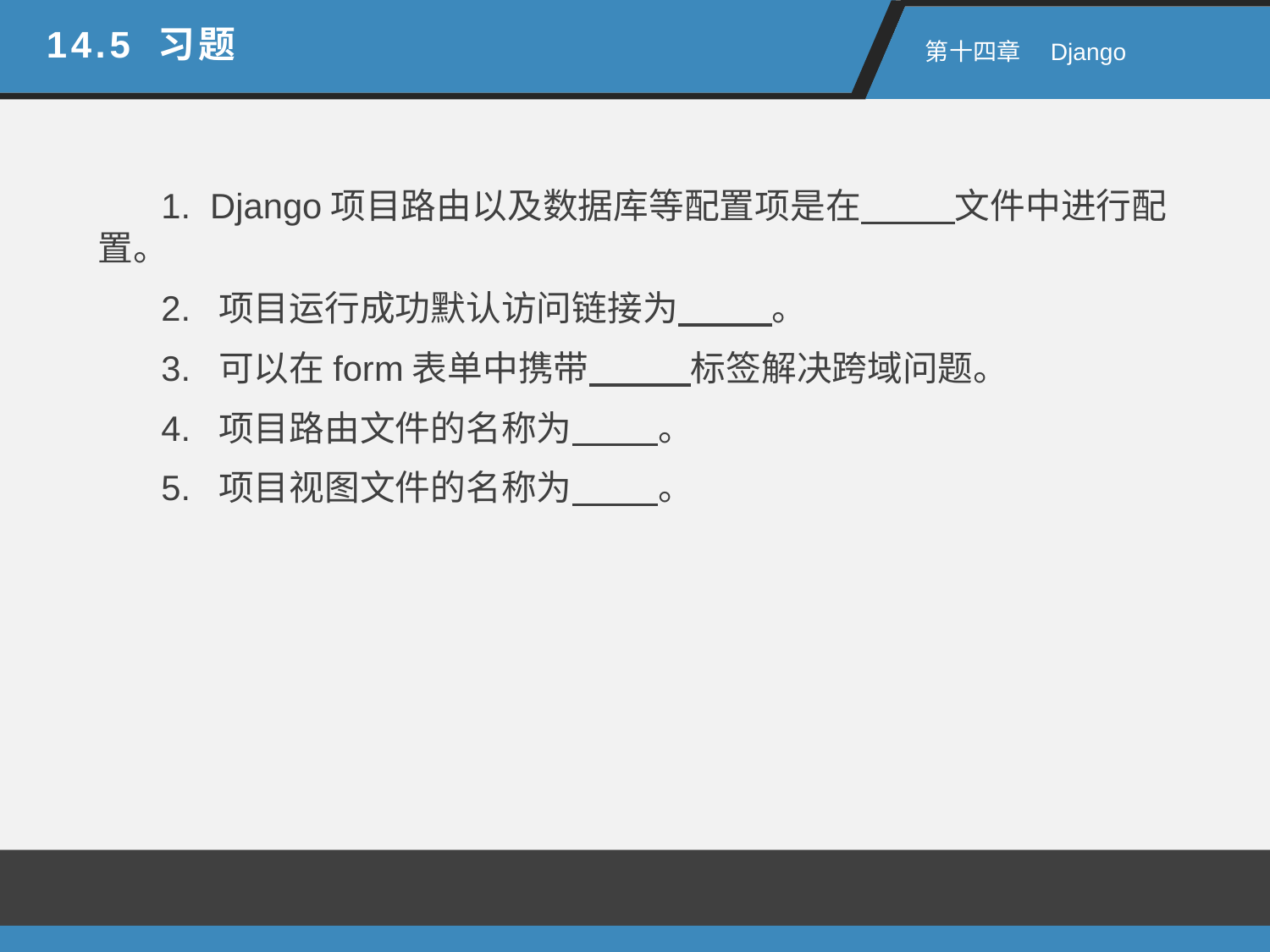

14.5 习题
  第十四章　Django
1.  Django项目路由以及数据库等配置项是在            文件中进行配置。
2.  项目运行成功默认访问链接为            。
3.  可以在form表单中携带             标签解决跨域问题。
4.  项目路由文件的名称为           。
5.  项目视图文件的名称为           。